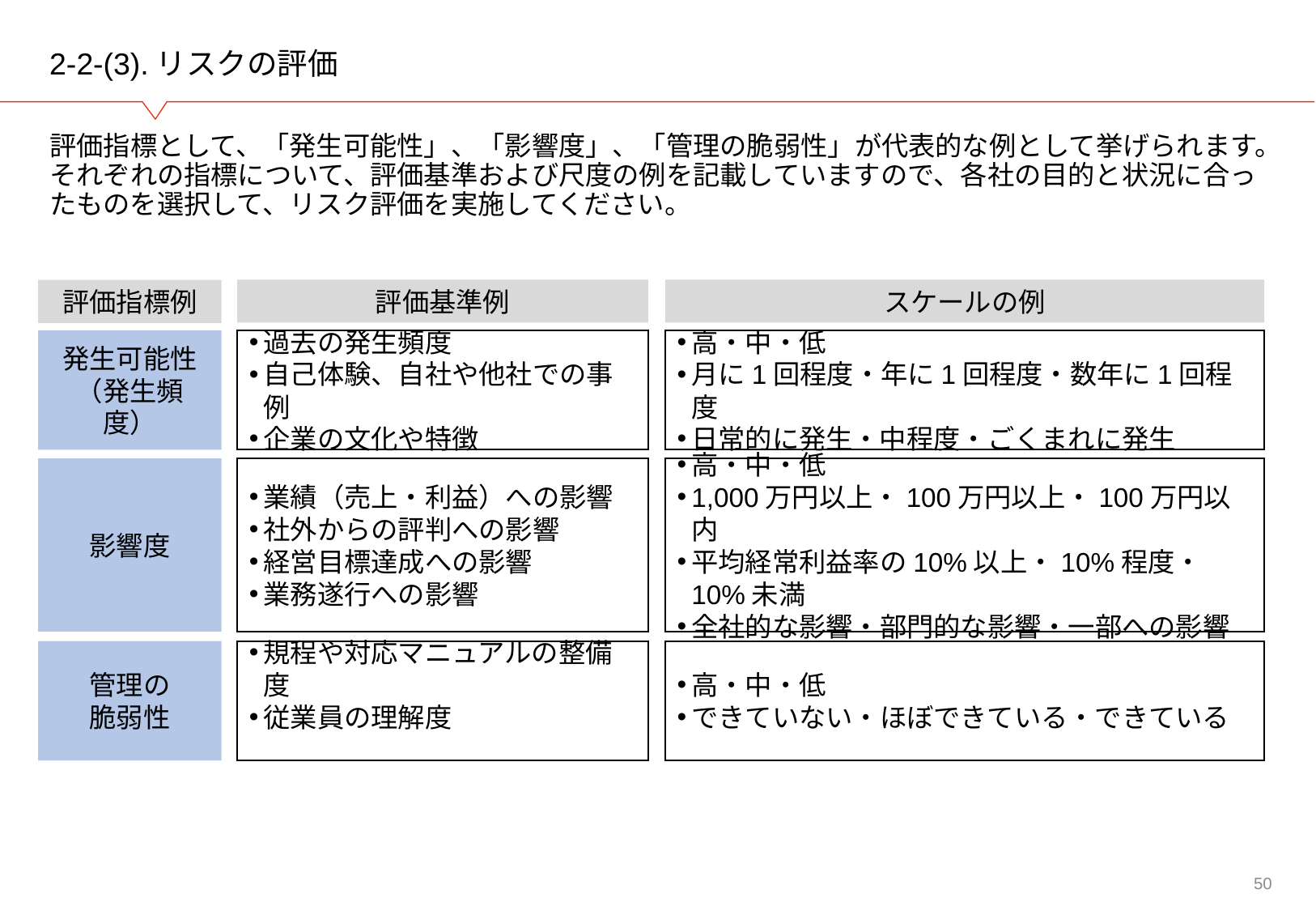

# 2-2-(3).リスクの評価
評価指標として、「発生可能性」、「影響度」、「管理の脆弱性」が代表的な例として挙げられます。それぞれの指標について、評価基準および尺度の例を記載していますので、各社の目的と状況に合ったものを選択して、リスク評価を実施してください。
評価基準例
スケールの例
評価指標例
発生可能性
（発生頻度）
過去の発生頻度
自己体験、自社や他社での事例
企業の文化や特徴
高・中・低
月に1回程度・年に1回程度・数年に1回程度
日常的に発生・中程度・ごくまれに発生
影響度
業績（売上・利益）への影響
社外からの評判への影響
経営目標達成への影響
業務遂行への影響
高・中・低
1,000万円以上・100万円以上・100万円以内
平均経常利益率の10%以上・10%程度・10%未満
全社的な影響・部門的な影響・一部への影響
管理の
脆弱性
規程や対応マニュアルの整備度
従業員の理解度

高・中・低
できていない・ほぼできている・できている